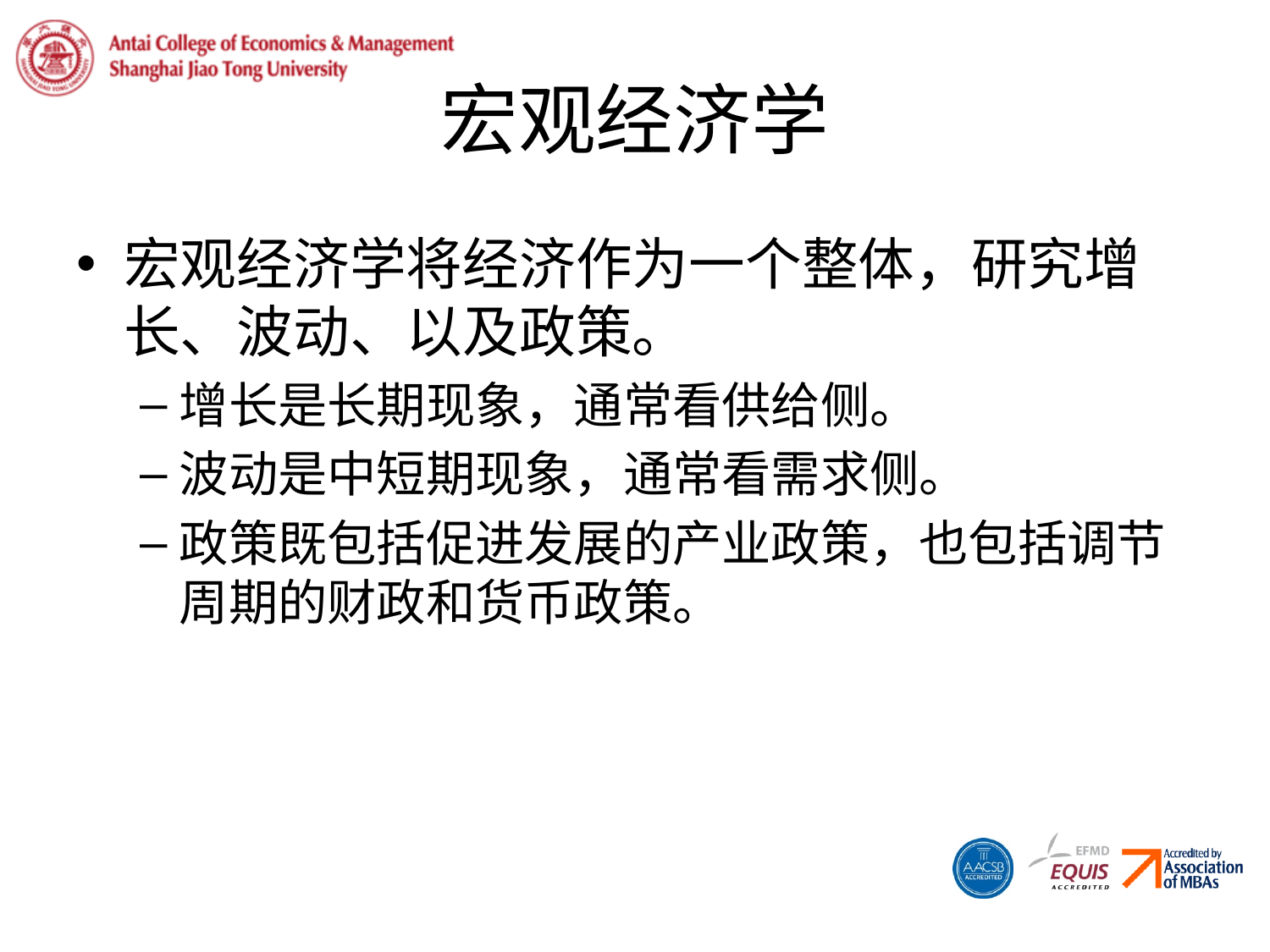

# 宏观经济学
宏观经济学将经济作为一个整体，研究增长、波动、以及政策。
增长是长期现象，通常看供给侧。
波动是中短期现象，通常看需求侧。
政策既包括促进发展的产业政策，也包括调节周期的财政和货币政策。